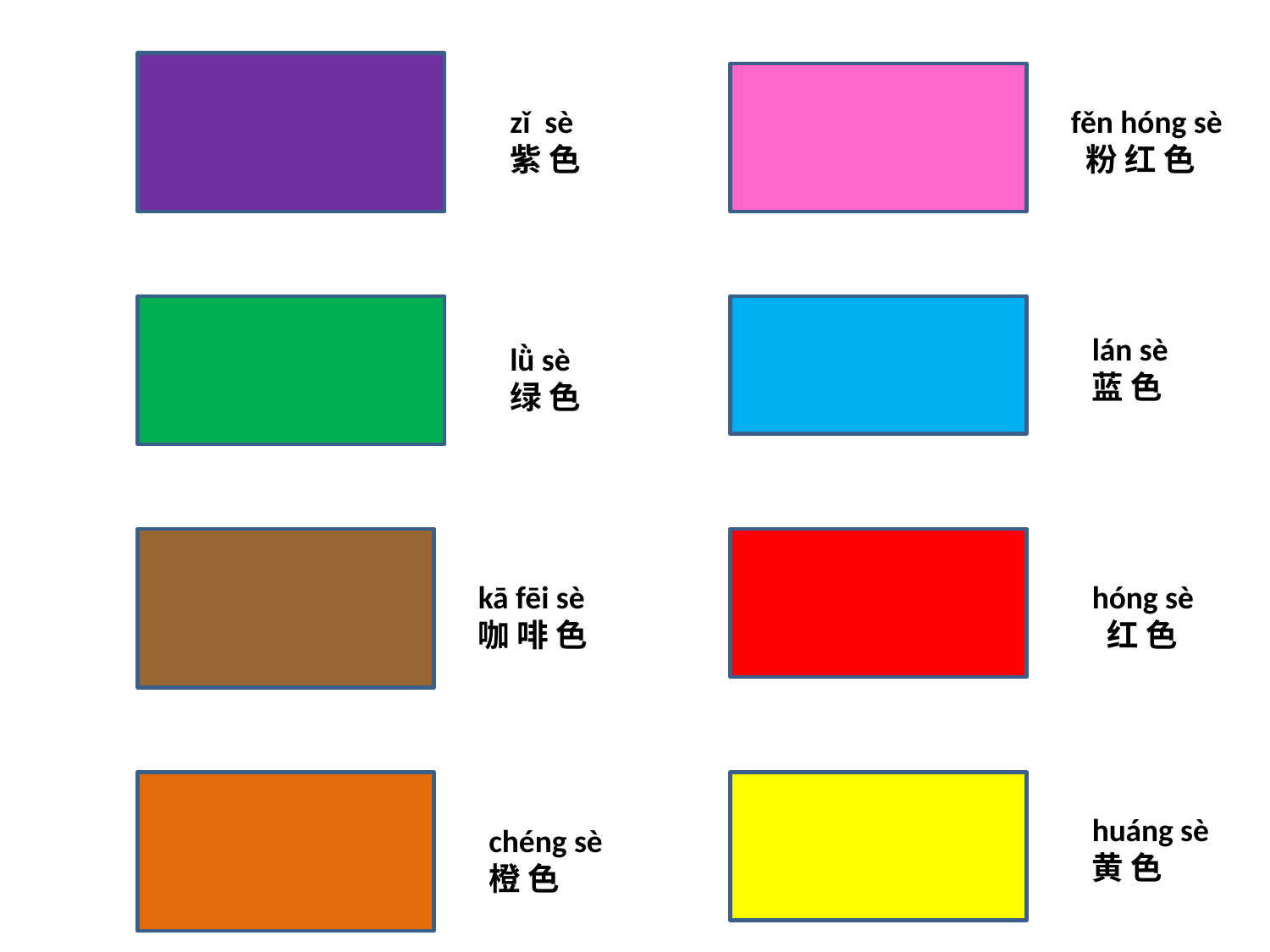

zǐ  sè
紫 色
fěn hóng sè
 粉 红 色

lán sè
蓝 色
lǜ sè
绿 色

kā fēi sè
咖 啡 色
hóng sè
 红 色

huáng sè
黄 色
chéng sè
橙 色